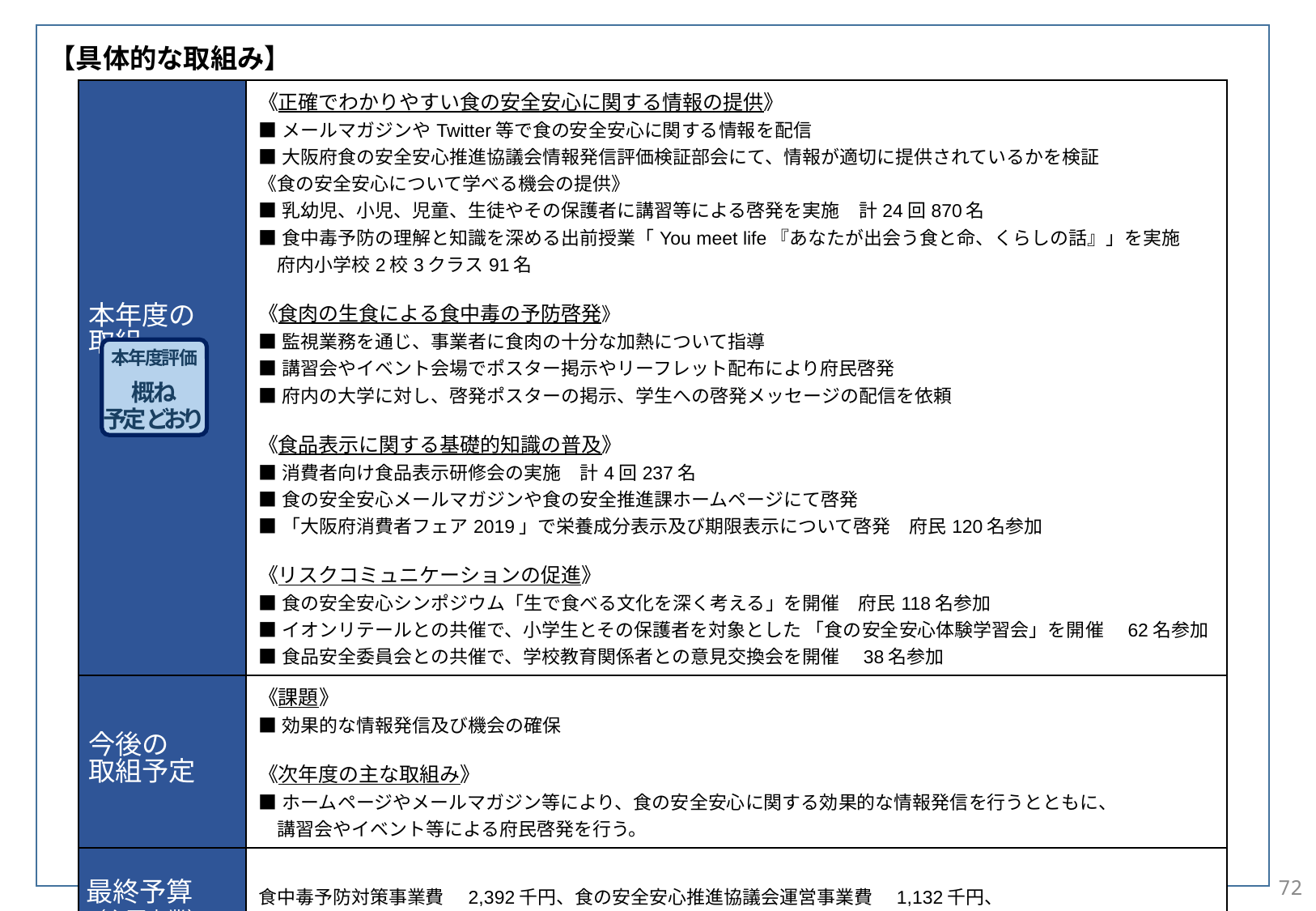

【具体的な取組み】
| 本年度の 取組 | 《正確でわかりやすい食の安全安心に関する情報の提供》 ■メールマガジンやTwitter等で食の安全安心に関する情報を配信 ■大阪府食の安全安心推進協議会情報発信評価検証部会にて、情報が適切に提供されているかを検証 《食の安全安心について学べる機会の提供》 ■乳幼児、小児、児童、生徒やその保護者に講習等による啓発を実施　計24回870名 ■食中毒予防の理解と知識を深める出前授業「You meet life『あなたが出会う食と命、くらしの話』」を実施 　府内小学校2校3クラス91名 《食肉の生食による食中毒の予防啓発》 ■監視業務を通じ、事業者に食肉の十分な加熱について指導 ■講習会やイベント会場でポスター掲示やリーフレット配布により府民啓発 ■府内の大学に対し、啓発ポスターの掲示、学生への啓発メッセージの配信を依頼 《食品表示に関する基礎的知識の普及》 ■消費者向け食品表示研修会の実施　計4回237名 ■食の安全安心メールマガジンや食の安全推進課ホームページにて啓発 ■「大阪府消費者フェア2019」で栄養成分表示及び期限表示について啓発　府民120名参加 《リスクコミュニケーションの促進》 ■食の安全安心シンポジウム「生で食べる文化を深く考える」を開催　府民118名参加 ■イオンリテールとの共催で、小学生とその保護者を対象とした 「食の安全安心体験学習会」を開催　62名参加 ■食品安全委員会との共催で、学校教育関係者との意見交換会を開催　38名参加 |
| --- | --- |
| 今後の 取組予定 | 《課題》 ■効果的な情報発信及び機会の確保 《次年度の主な取組み》 ■ホームページやメールマガジン等により、食の安全安心に関する効果的な情報発信を行うとともに、 　講習会やイベント等による府民啓発を行う。 |
| 最終予算 （主要事業） | 食中毒予防対策事業費　2,392千円、食の安全安心推進協議会運営事業費　1,132千円、 食品表示適正化推進事業　8,660千円、リスクコミュニケーション推進事業費　1,107千円 |
本年度評価

概ね
予定どおり
72